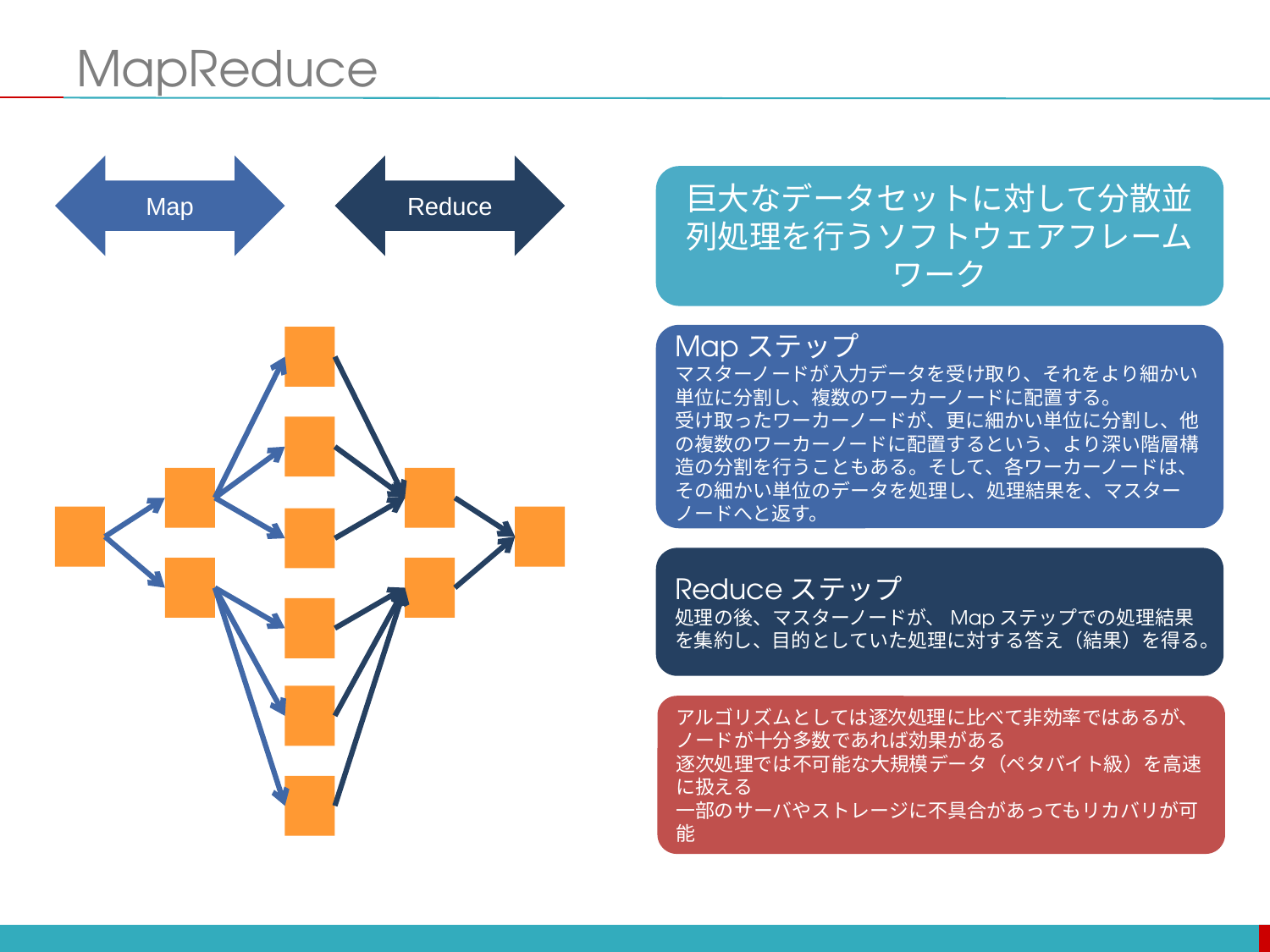

# MapReduce
Map
Reduce
巨大なデータセットに対して分散並列処理を行うソフトウェアフレームワーク
Mapステップ
マスターノードが入力データを受け取り、それをより細かい単位に分割し、複数のワーカーノードに配置する。
受け取ったワーカーノードが、更に細かい単位に分割し、他の複数のワーカーノードに配置するという、より深い階層構造の分割を行うこともある。そして、各ワーカーノードは、その細かい単位のデータを処理し、処理結果を、マスターノードへと返す。

Reduceステップ
処理の後、マスターノードが、Mapステップでの処理結果を集約し、目的としていた処理に対する答え（結果）を得る。

アルゴリズムとしては逐次処理に比べて非効率ではあるが、ノードが十分多数であれば効果がある
逐次処理では不可能な大規模データ（ペタバイト級）を高速に扱える
一部のサーバやストレージに不具合があってもリカバリが可能